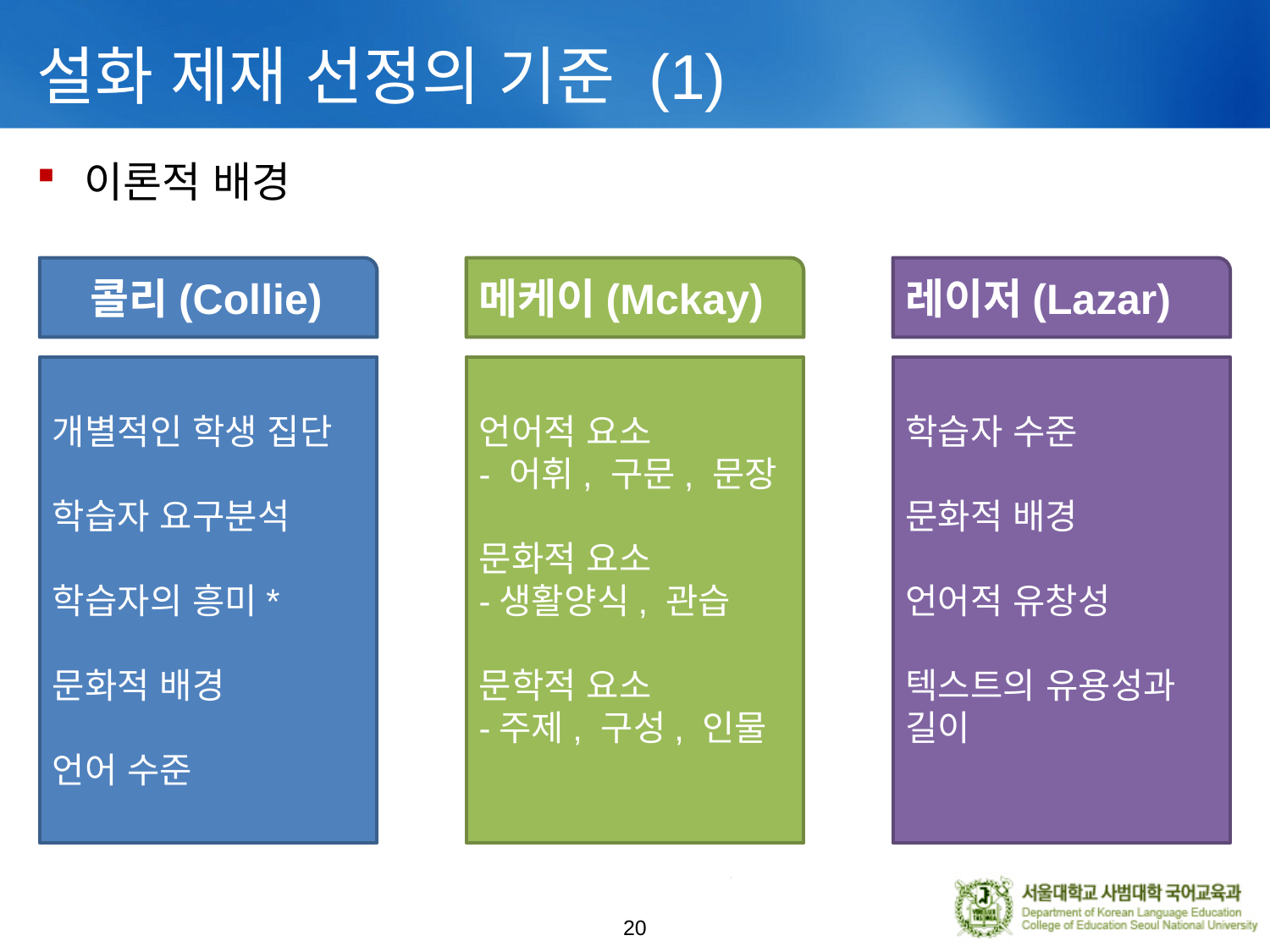

# 설화 제재 선정의 기준 (1)
이론적 배경
콜리(Collie)
메케이(Mckay)
레이저(Lazar)
개별적인 학생 집단

학습자 요구분석

학습자의 흥미*

문화적 배경

언어 수준
언어적 요소
- 어휘, 구문, 문장

문화적 요소
-생활양식, 관습

문학적 요소
-주제, 구성, 인물

학습자 수준

문화적 배경

언어적 유창성

텍스트의 유용성과 길이

20